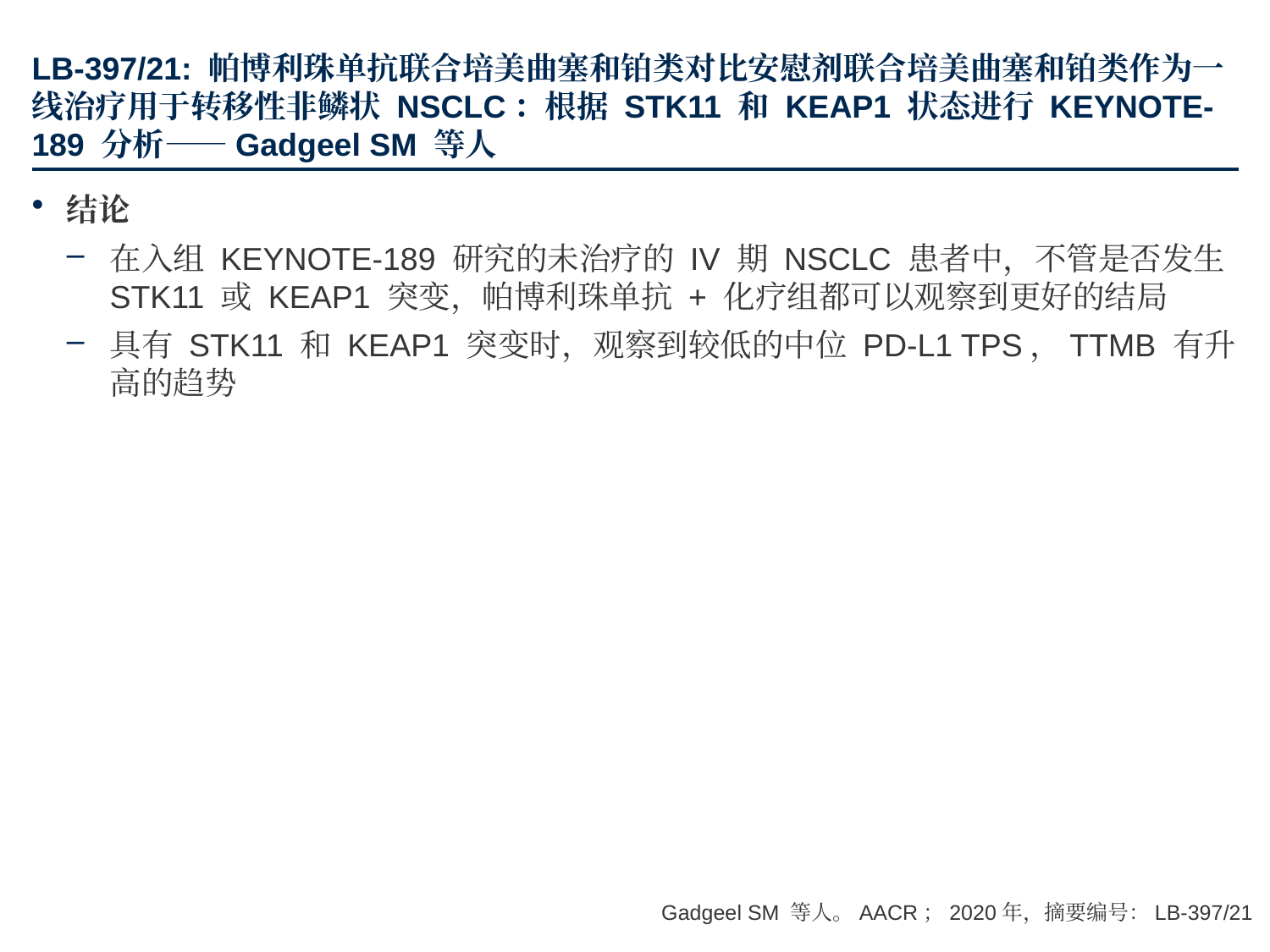

# LB-397/21: 帕博利珠单抗联合培美曲塞和铂类对比安慰剂联合培美曲塞和铂类作为一线治疗用于转移性非鳞状 NSCLC：根据 STK11 和 KEAP1 状态进行 KEYNOTE-189 分析——Gadgeel SM 等人
结论
在入组 KEYNOTE-189 研究的未治疗的 IV 期 NSCLC 患者中，不管是否发生 STK11 或 KEAP1 突变，帕博利珠单抗 + 化疗组都可以观察到更好的结局
具有 STK11 和 KEAP1 突变时，观察到较低的中位 PD-L1 TPS，TTMB 有升高的趋势
Gadgeel SM 等人。AACR；2020年，摘要编号：LB-397/21